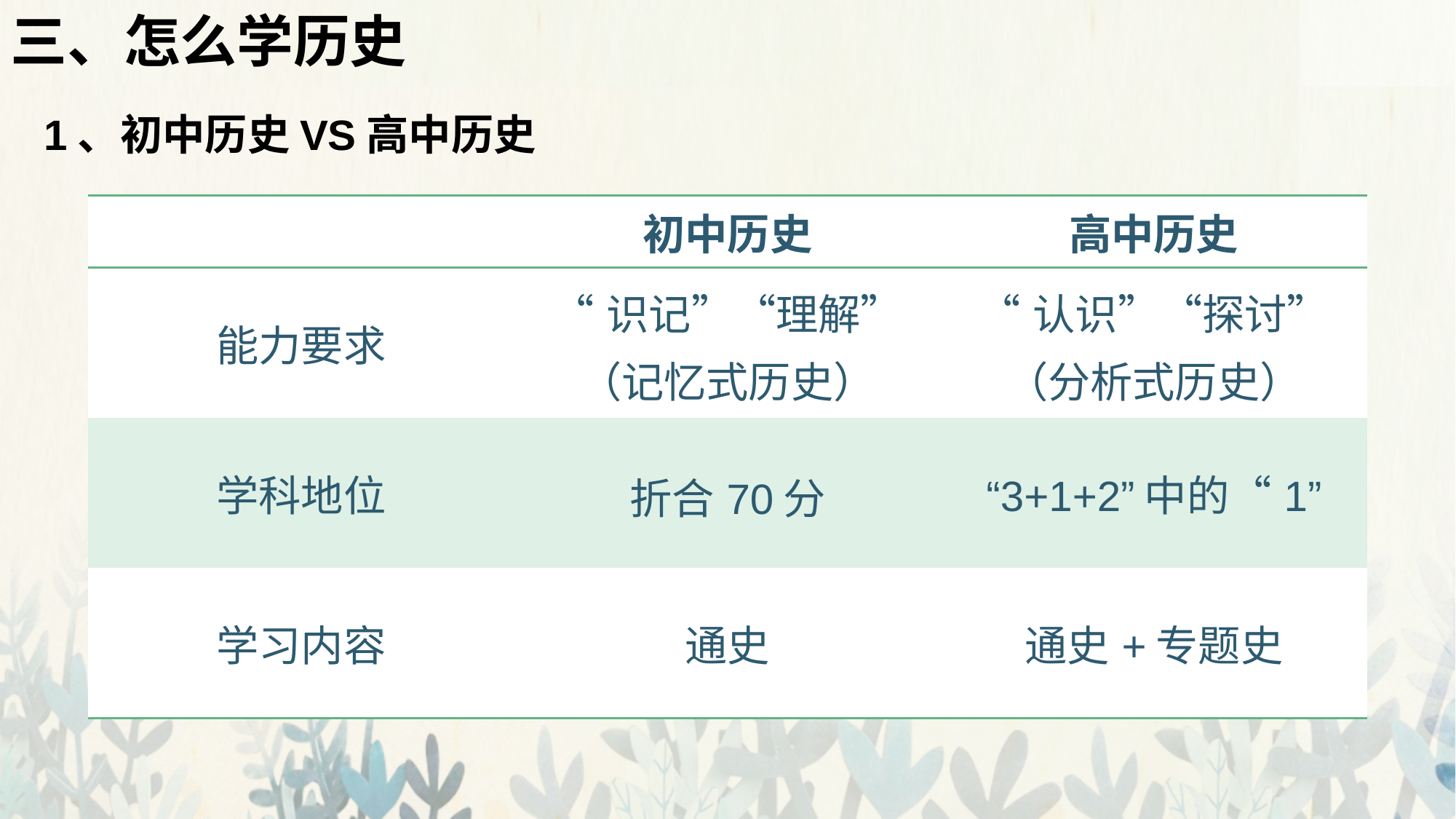

三、怎么学历史
1、初中历史VS高中历史
|  | 初中历史 | 高中历史 |
| --- | --- | --- |
| 能力要求 | “识记”“理解” （记忆式历史） | “认识”“探讨” （分析式历史） |
| 学科地位 | 折合70分 | “3+1+2”中的“1” |
| 学习内容 | 通史 | 通史+专题史 |